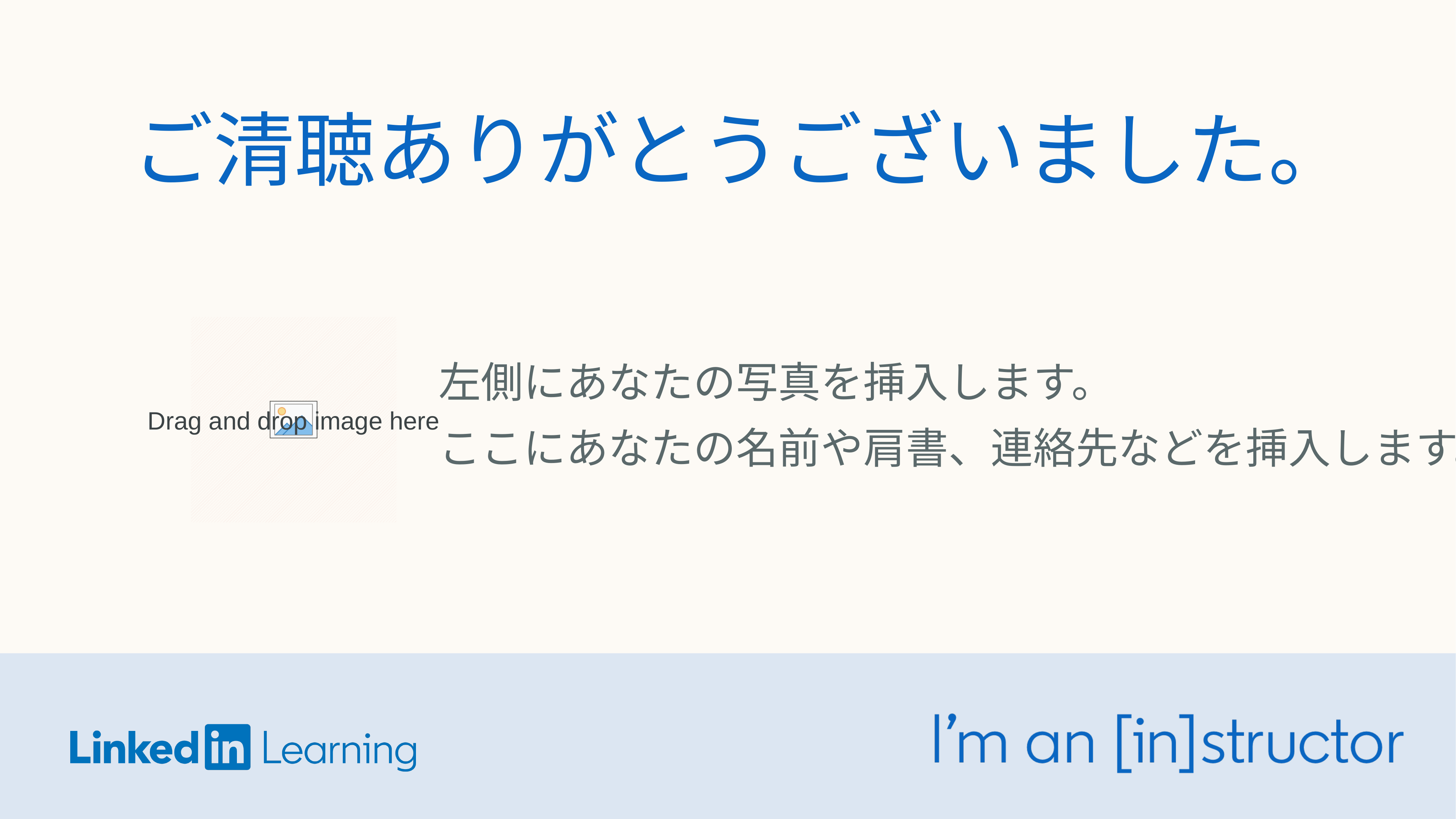

ご清聴ありがとうございました。

左側にあなたの写真を挿入します。
ここにあなたの名前や肩書、連絡先などを挿入します。